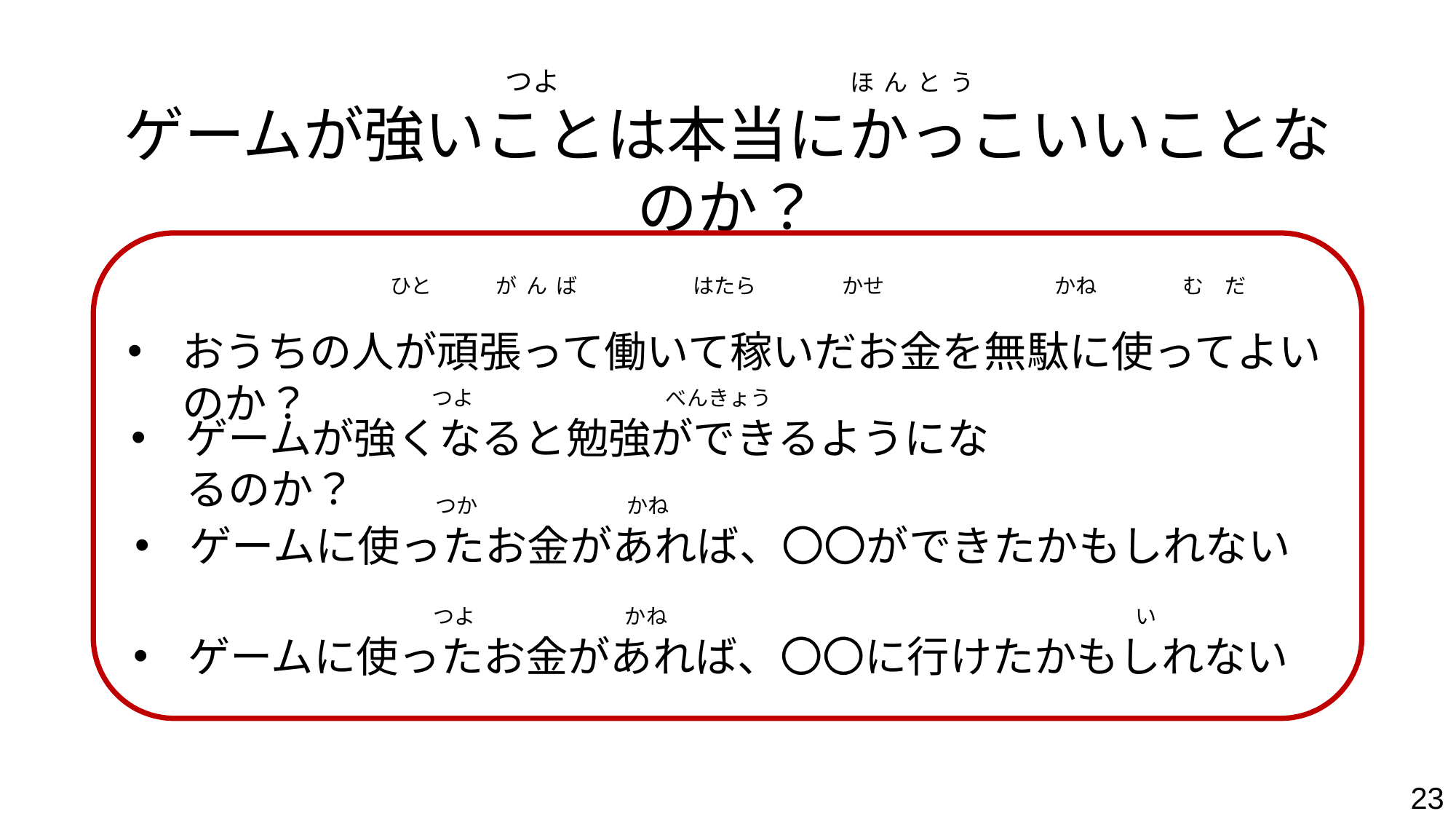

つよ　　　　　　　　　　　　ほんとう
ゲームが強いことは本当にかっこいいことなのか？

　　　 　   　　　　　　　ひと　　　がんば　　　　　はたら　　　　かせ　　　　　　　　かね　　　　む　だ
おうちの人が頑張って働いて稼いだお金を無駄に使ってよいのか？
　　　　　　　　　　　つよ　　　　　　　　　べんきょう
ゲームが強くなると勉強ができるようになるのか？
　　　　　　　　　　　つか　　　　　　　かね
ゲームに使ったお金があれば、〇〇ができたかもしれない
　　　　　　　　　　　つよ　　　　　　　かね　　　　　　　　　　　　　　　　　　　　　　い
ゲームに使ったお金があれば、〇〇に行けたかもしれない
23